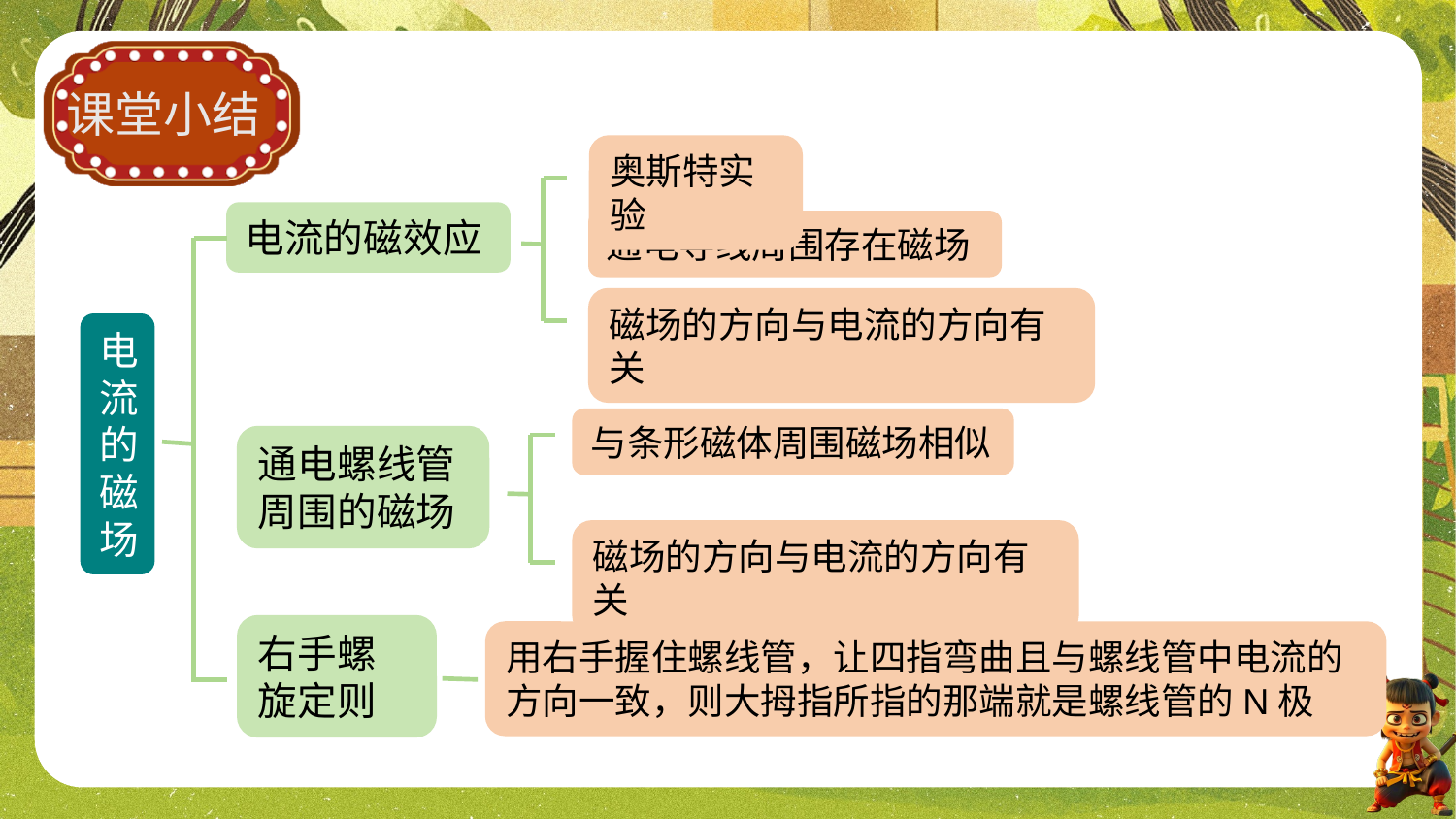

奥斯特实验
电流的磁效应
通电导线周围存在磁场
磁场的方向与电流的方向有关
电流的磁场
与条形磁体周围磁场相似
通电螺线管周围的磁场
磁场的方向与电流的方向有关
右手螺旋定则
用右手握住螺线管，让四指弯曲且与螺线管中电流的方向一致，则大拇指所指的那端就是螺线管的N极